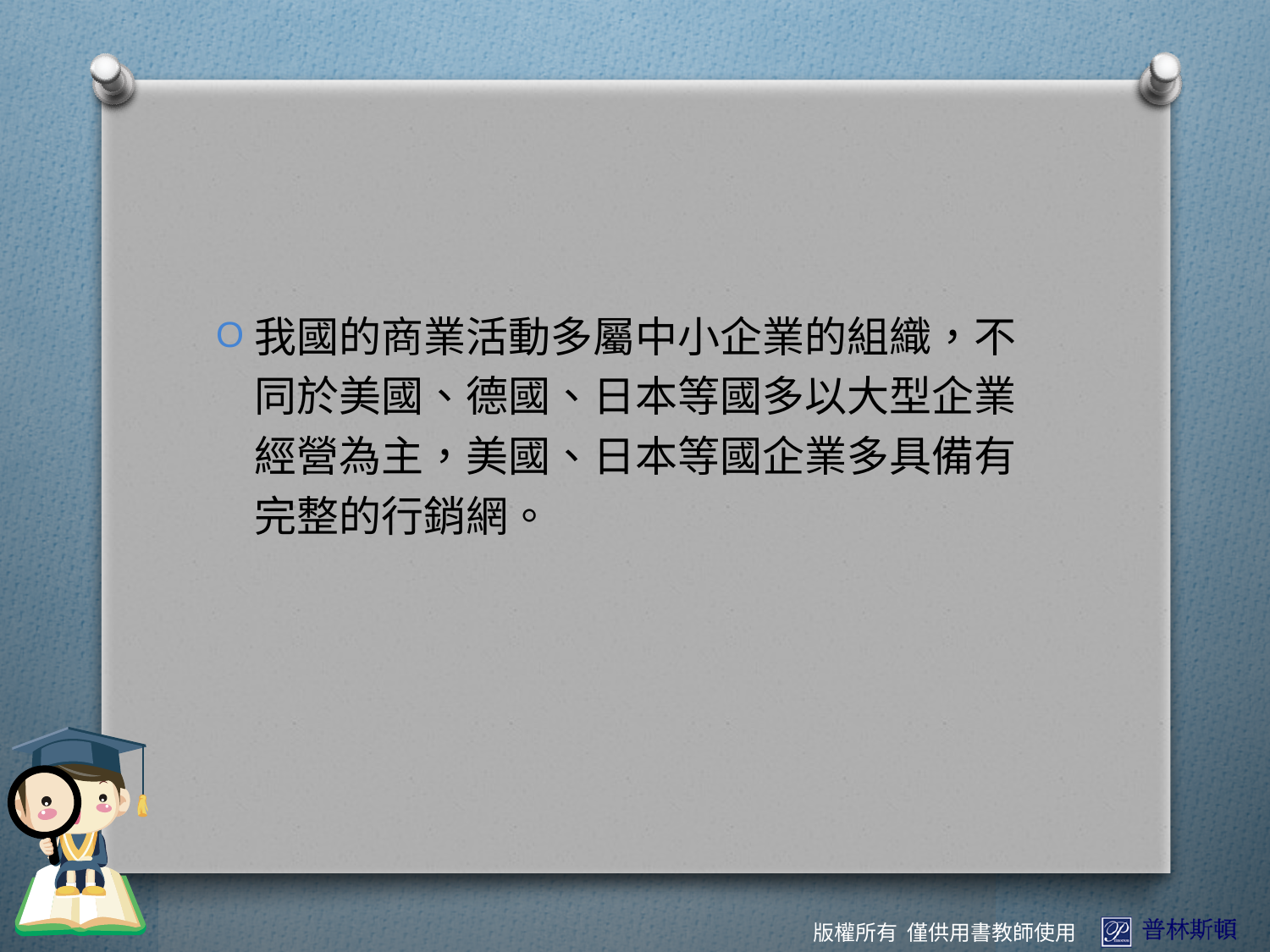

#
我國的商業活動多屬中小企業的組織，不同於美國、德國、日本等國多以大型企業經營為主，美國、日本等國企業多具備有完整的行銷網。